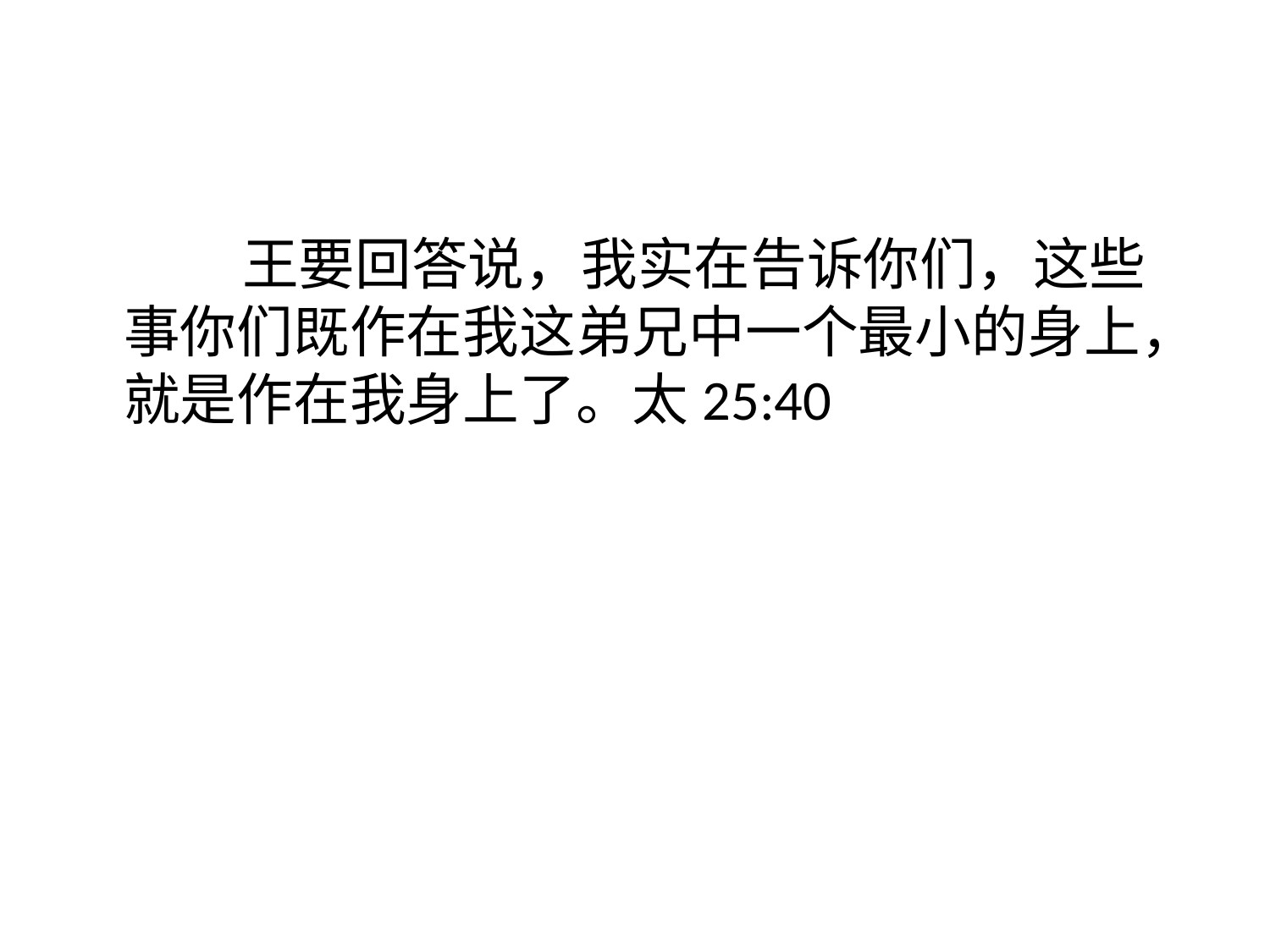

#
            王要回答说，我实在告诉你们，这些事你们既作在我这弟兄中一个最小的身上，就是作在我身上了。太25:40